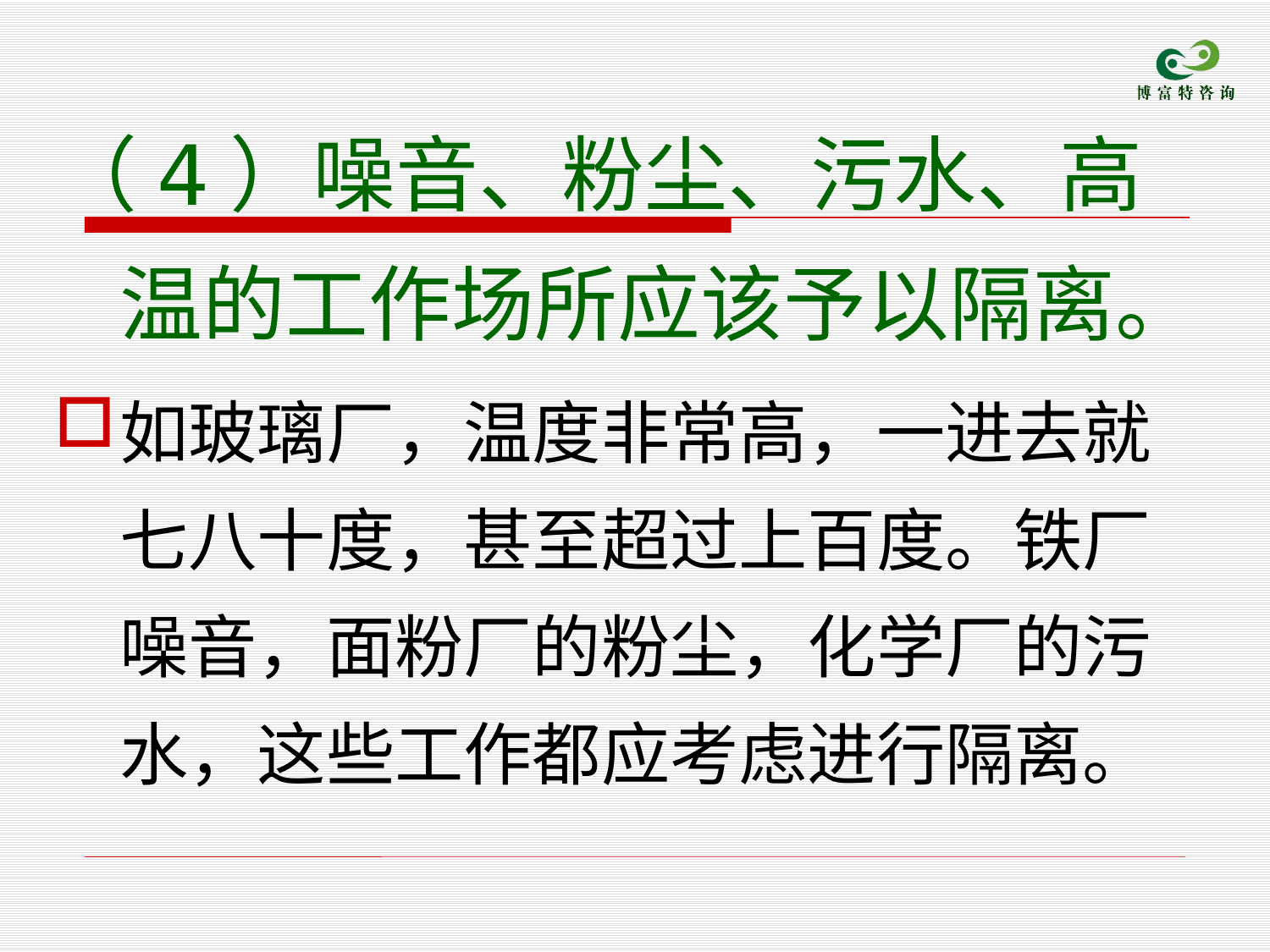

（4）噪音、粉尘、污水、高温的工作场所应该予以隔离。
如玻璃厂，温度非常高，一进去就七八十度，甚至超过上百度。铁厂噪音，面粉厂的粉尘，化学厂的污水，这些工作都应考虑进行隔离。
701